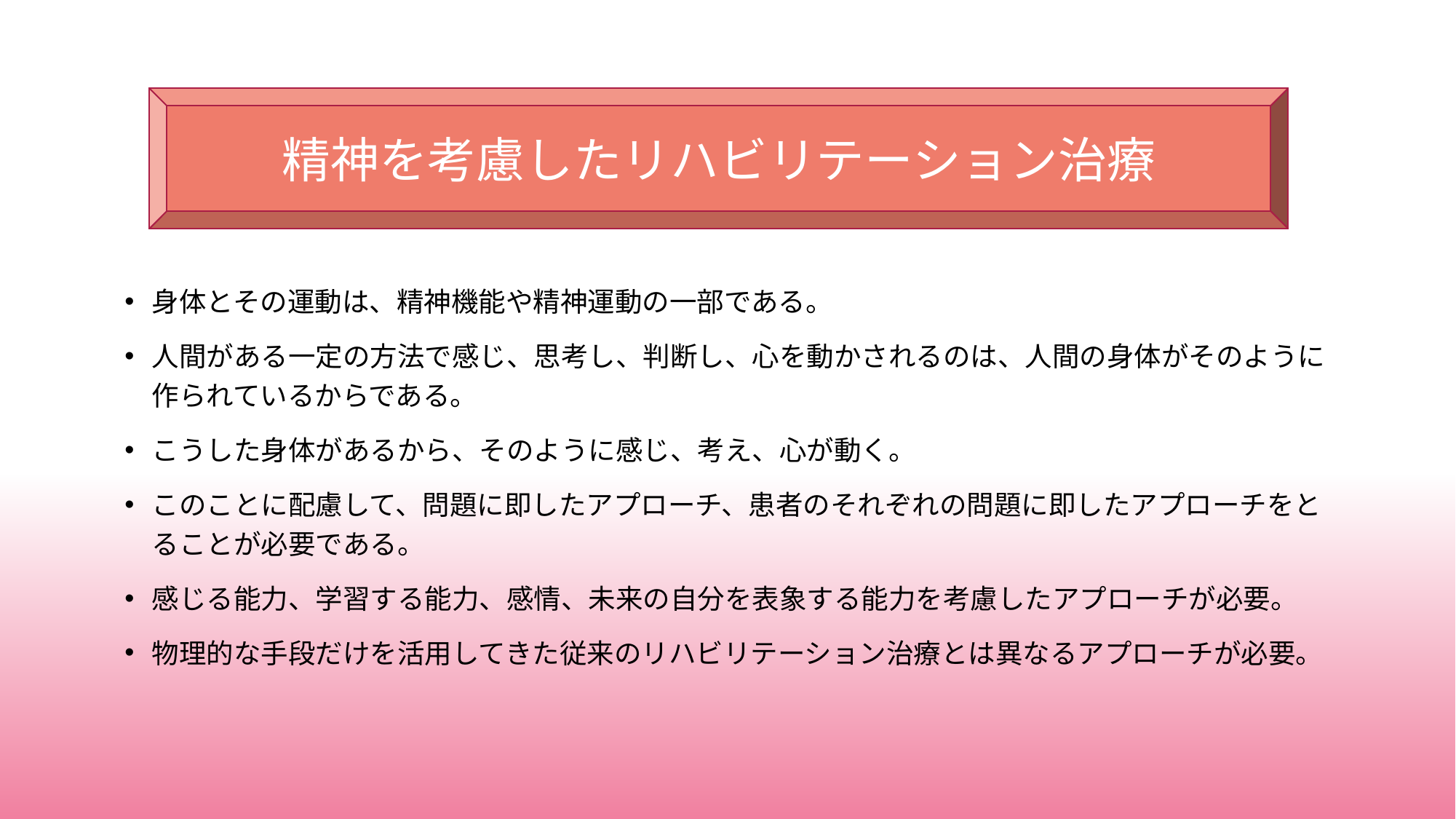

精神を考慮したリハビリテーション治療
身体とその運動は、精神機能や精神運動の一部である。
人間がある一定の方法で感じ、思考し、判断し、心を動かされるのは、人間の身体がそのように作られているからである。
こうした身体があるから、そのように感じ、考え、心が動く。
このことに配慮して、問題に即したアプローチ、患者のそれぞれの問題に即したアプローチをとることが必要である。
感じる能力、学習する能力、感情、未来の自分を表象する能力を考慮したアプローチが必要。
物理的な手段だけを活用してきた従来のリハビリテーション治療とは異なるアプローチが必要。